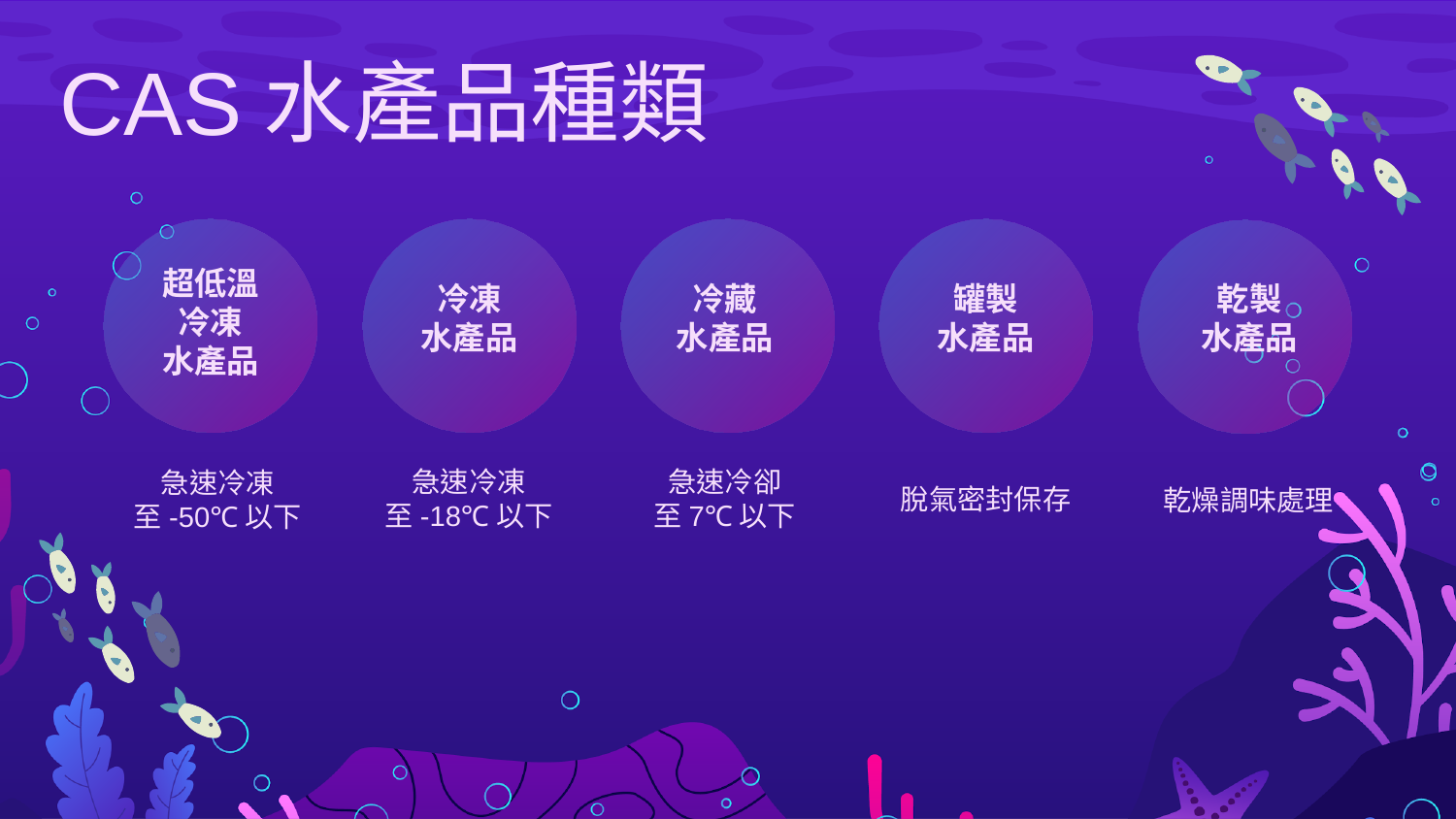

CAS水產品種類

超低溫
冷凍
水產品
冷藏
水產品
乾製
水產品
冷凍
水產品
罐製
水產品
急速冷凍
至-18℃以下
急速冷卻
至7℃以下
急速冷凍
至-50℃以下
脫氣密封保存
乾燥調味處理